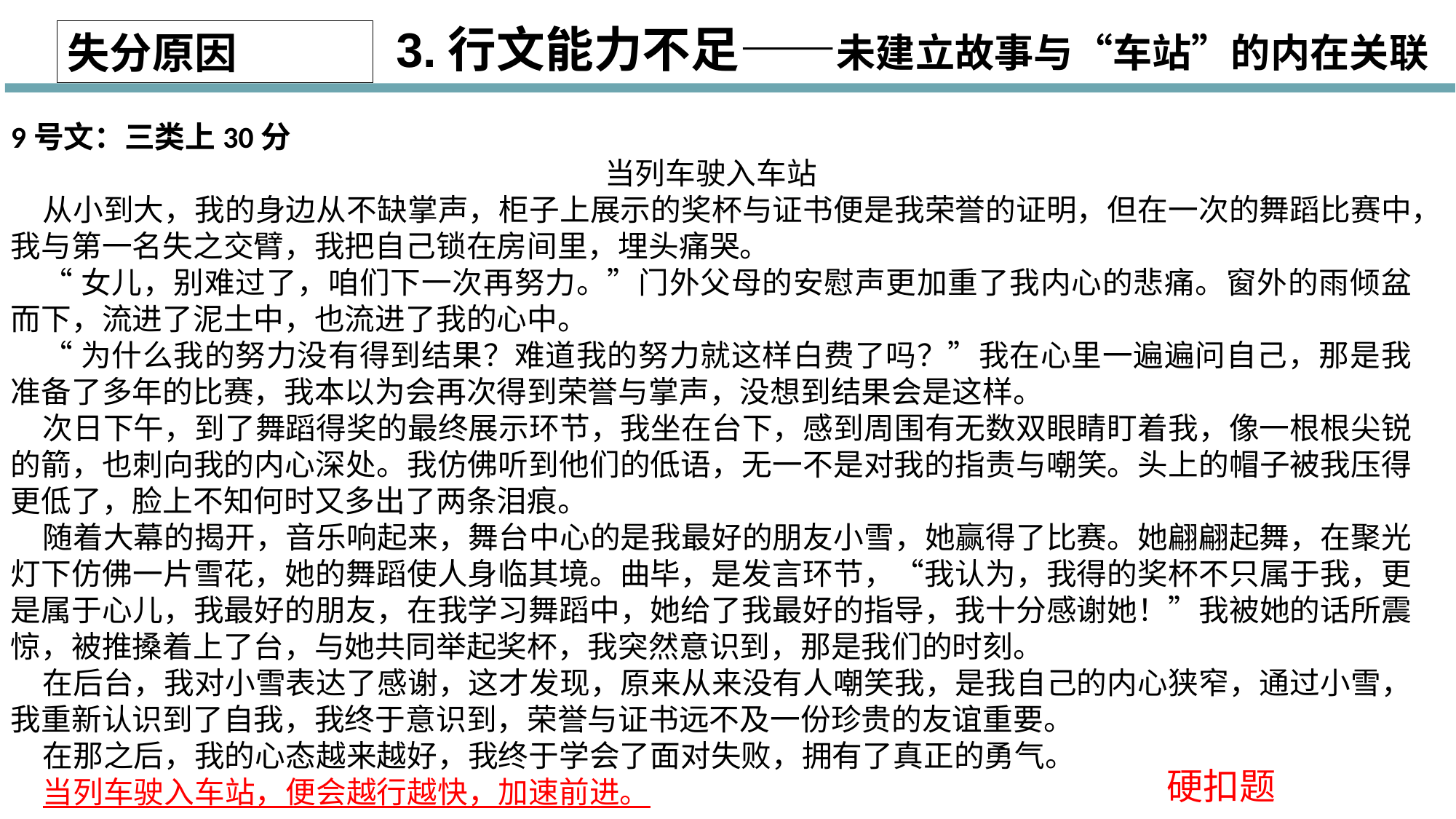

3.行文能力不足——未建立故事与“车站”的内在关联

失分原因

9号文：三类上30分
当列车驶入车站
从小到大，我的身边从不缺掌声，柜子上展示的奖杯与证书便是我荣誉的证明，但在一次的舞蹈比赛中，我与第一名失之交臂，我把自己锁在房间里，埋头痛哭。
“女儿，别难过了，咱们下一次再努力。”门外父母的安慰声更加重了我内心的悲痛。窗外的雨倾盆而下，流进了泥土中，也流进了我的心中。
“为什么我的努力没有得到结果？难道我的努力就这样白费了吗？”我在心里一遍遍问自己，那是我准备了多年的比赛，我本以为会再次得到荣誉与掌声，没想到结果会是这样。
次日下午，到了舞蹈得奖的最终展示环节，我坐在台下，感到周围有无数双眼睛盯着我，像一根根尖锐的箭，也刺向我的内心深处。我仿佛听到他们的低语，无一不是对我的指责与嘲笑。头上的帽子被我压得更低了，脸上不知何时又多出了两条泪痕。
随着大幕的揭开，音乐响起来，舞台中心的是我最好的朋友小雪，她赢得了比赛。她翩翩起舞，在聚光灯下仿佛一片雪花，她的舞蹈使人身临其境。曲毕，是发言环节，“我认为，我得的奖杯不只属于我，更是属于心儿，我最好的朋友，在我学习舞蹈中，她给了我最好的指导，我十分感谢她！”我被她的话所震惊，被推搡着上了台，与她共同举起奖杯，我突然意识到，那是我们的时刻。
在后台，我对小雪表达了感谢，这才发现，原来从来没有人嘲笑我，是我自己的内心狭窄，通过小雪，我重新认识到了自我，我终于意识到，荣誉与证书远不及一份珍贵的友谊重要。
在那之后，我的心态越来越好，我终于学会了面对失败，拥有了真正的勇气。
当列车驶入车站，便会越行越快，加速前进。
硬扣题